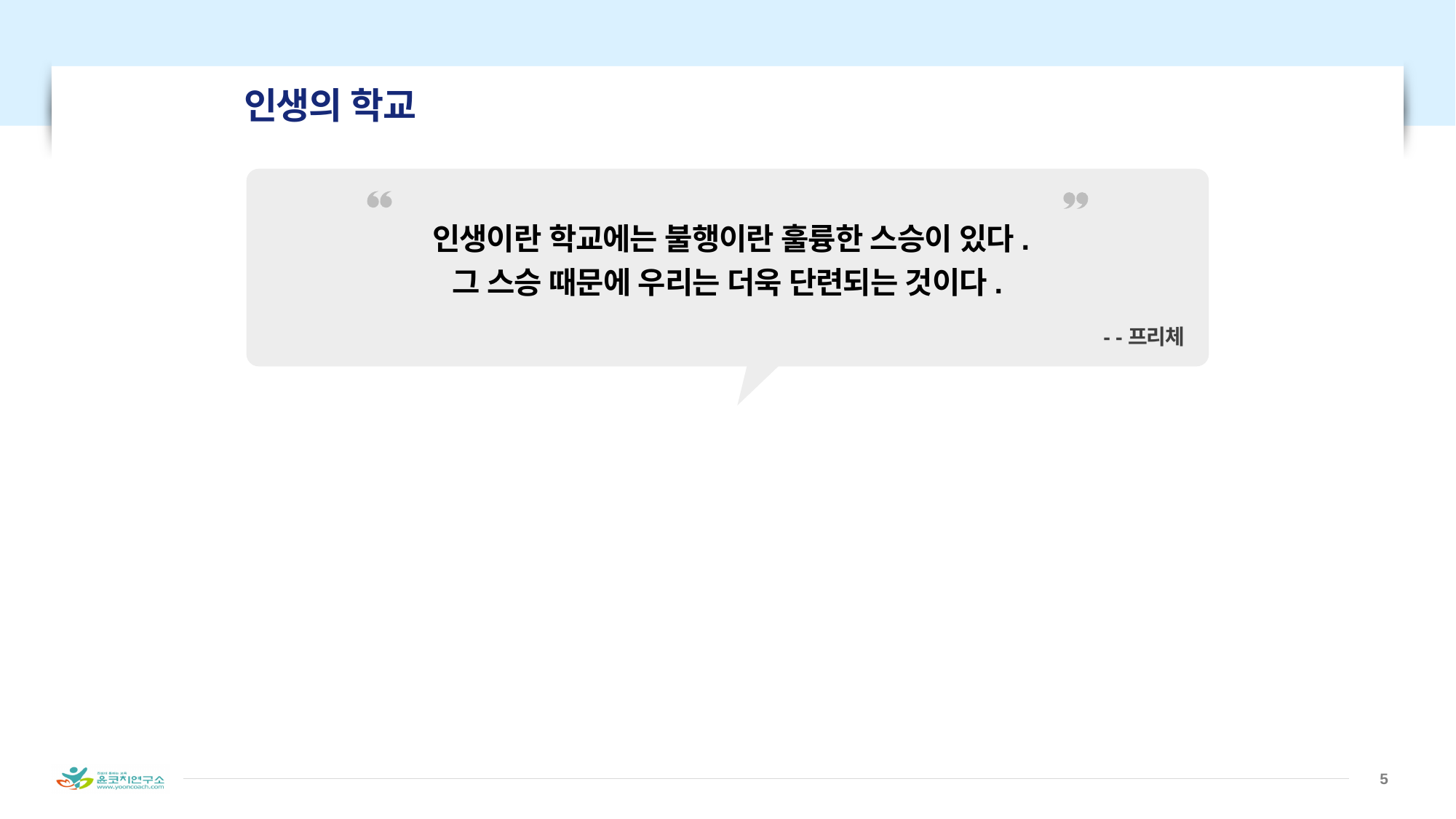

인생의 학교

﻿인생이란 학교에는 불행이란 훌륭한 스승이 있다.
그 스승 때문에 우리는 더욱 단련되는 것이다.
- ﻿-프리체